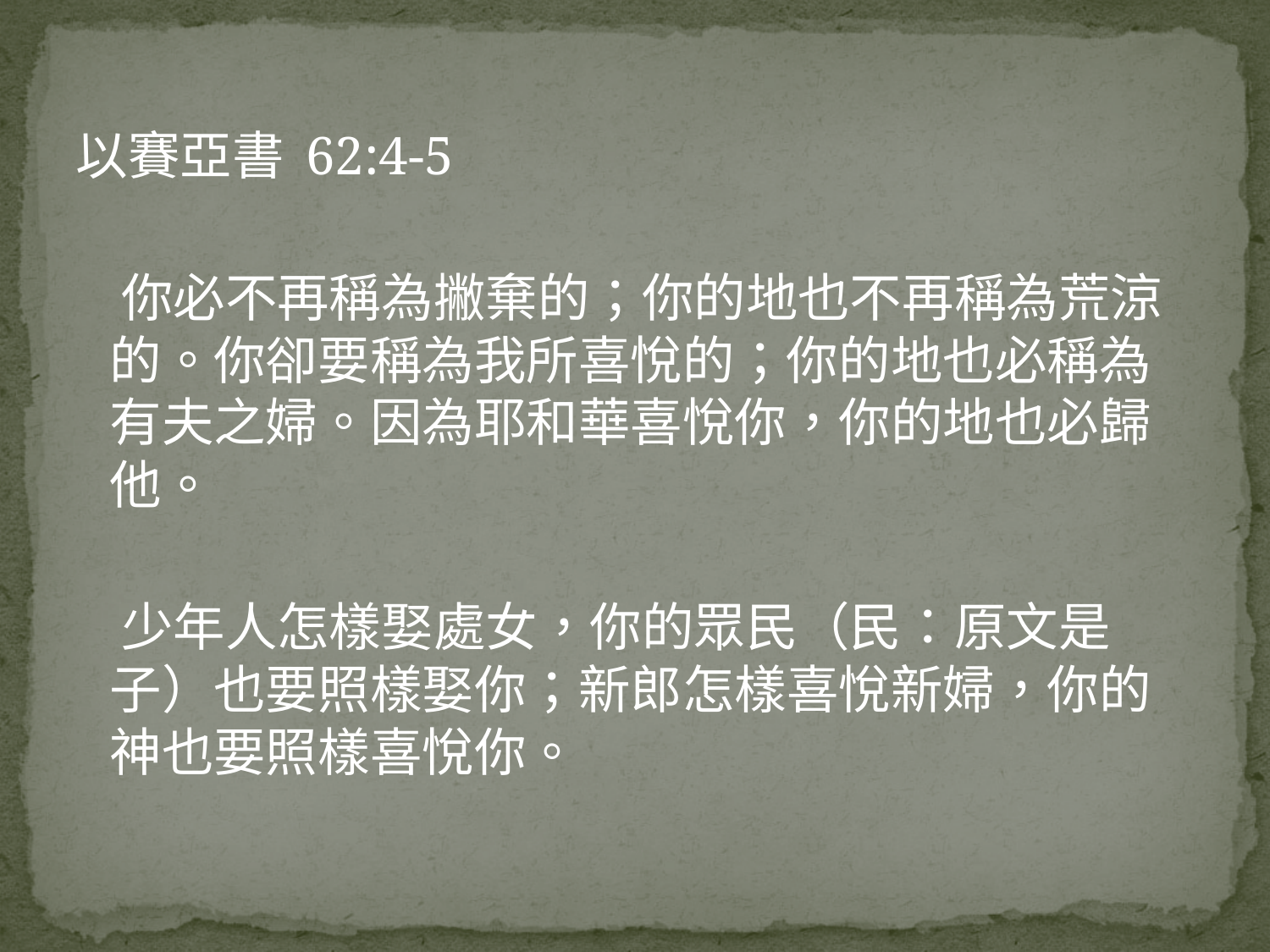

以賽亞書 62:4-5

   你必不再稱為撇棄的；你的地也不再稱為荒涼的。你卻要稱為我所喜悅的；你的地也必稱為有夫之婦。因為耶和華喜悅你，你的地也必歸他。

   少年人怎樣娶處女，你的眾民（民：原文是子）也要照樣娶你；新郎怎樣喜悅新婦，你的神也要照樣喜悅你。